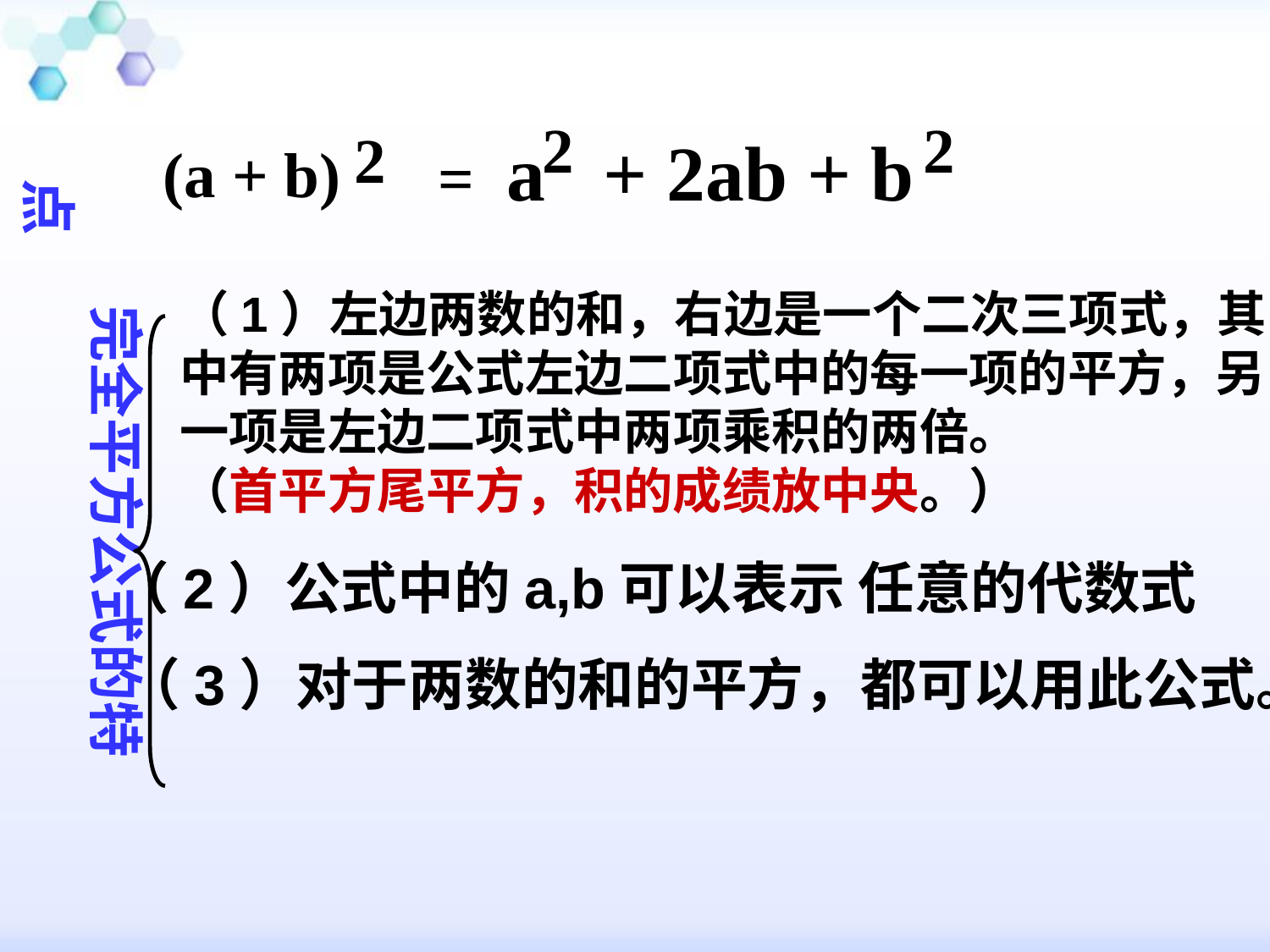

2                      2
 =  a   + 2ab + b
           2
 (a + b)
	完全平方公式的特点
（1）左边两数的和，右边是一个二次三项式，其
中有两项是公式左边二项式中的每一项的平方，另
一项是左边二项式中两项乘积的两倍。
（首平方尾平方，积的成绩放中央。）

（2）公式中的a,b可以表示 任意的代数式
（3）对于两数的和的平方，都可以用此公式。